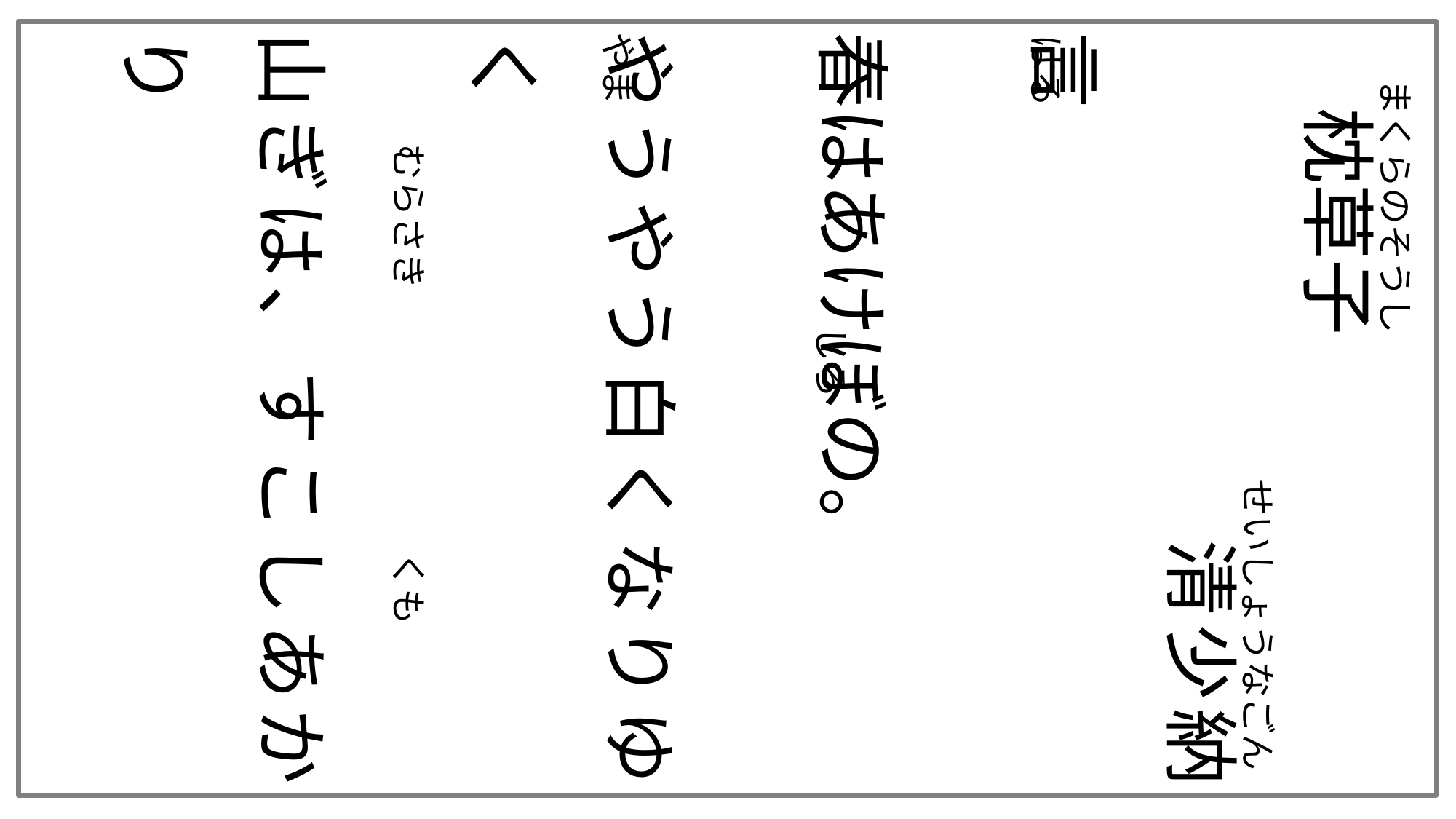

枕草子
　　　　　　清少納言

春はあけぼの。

やうやう白くなりゆく

山ぎは、すこしあかり

て、紫だちたる雲の

ほそくたなびきたる。
やま

　　　むらさき　　　　　　　 くも
　　　　　　　　しろ
はる
　　　　　　　　　　　　 せいしょうなごん
　 まくらのそうし